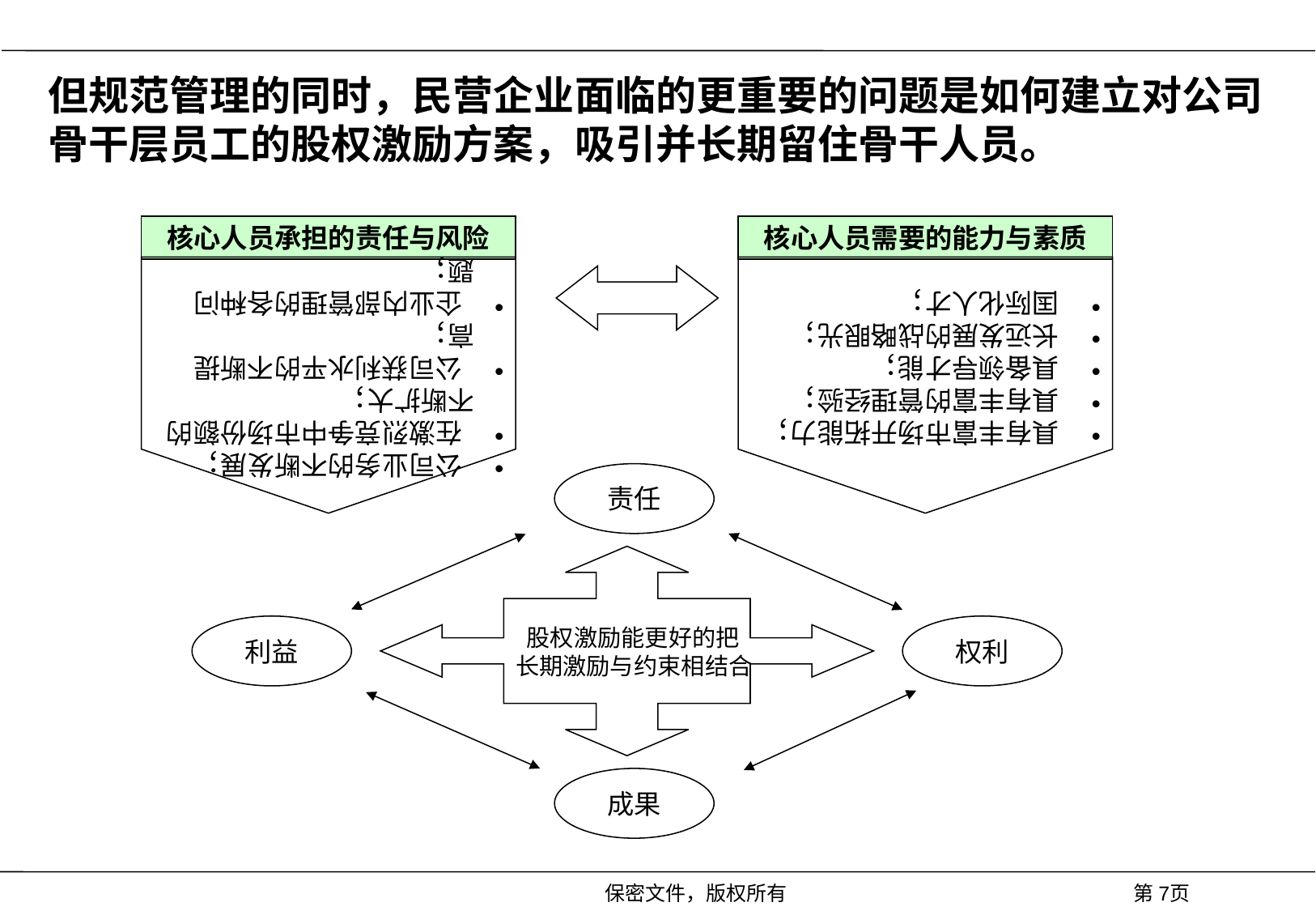

# 但规范管理的同时，民营企业面临的更重要的问题是如何建立对公司骨干层员工的股权激励方案，吸引并长期留住骨干人员。
核心人员承担的责任与风险
核心人员需要的能力与素质
 公司业务的不断发展；
 在激烈竞争中市场份额的不断扩大；
 公司获利水平的不断提高；
 企业内部管理的各种问题；
 具有丰富市场开拓能力；
 具有丰富的管理经验；
 具备领导才能；
 长远发展的战略眼光；
 国际化人才；

责任

 股权激励能更好的把
长期激励与约束相结合
利益
权利

成果